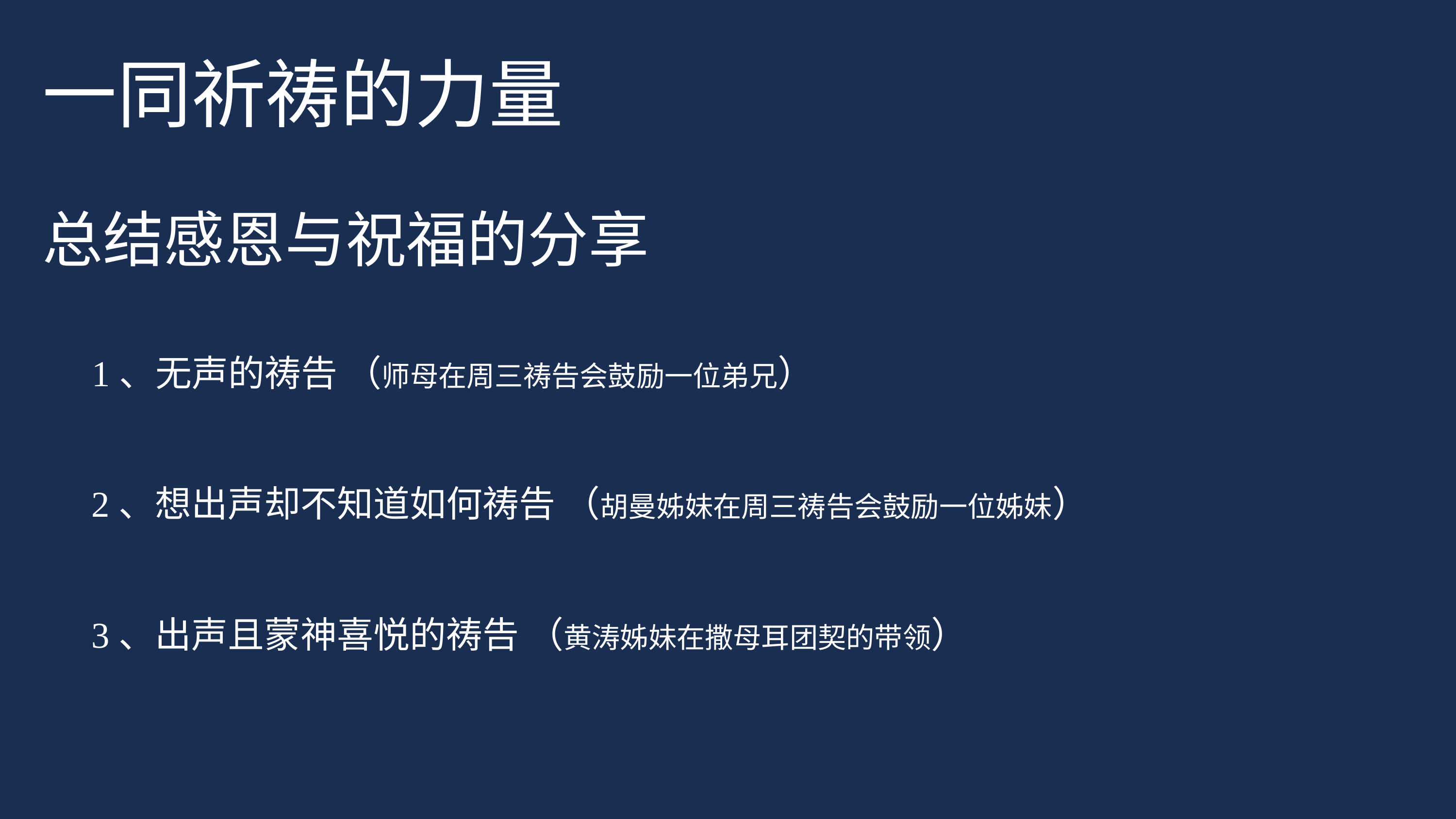

# 一同祈祷的力量
总结感恩与祝福的分享
1、无声的祷告 （师母在周三祷告会鼓励一位弟兄）
2、想出声却不知道如何祷告 （胡曼姊妹在周三祷告会鼓励一位姊妹）
3、出声且蒙神喜悦的祷告 （黄涛姊妹在撒母耳团契的带领）